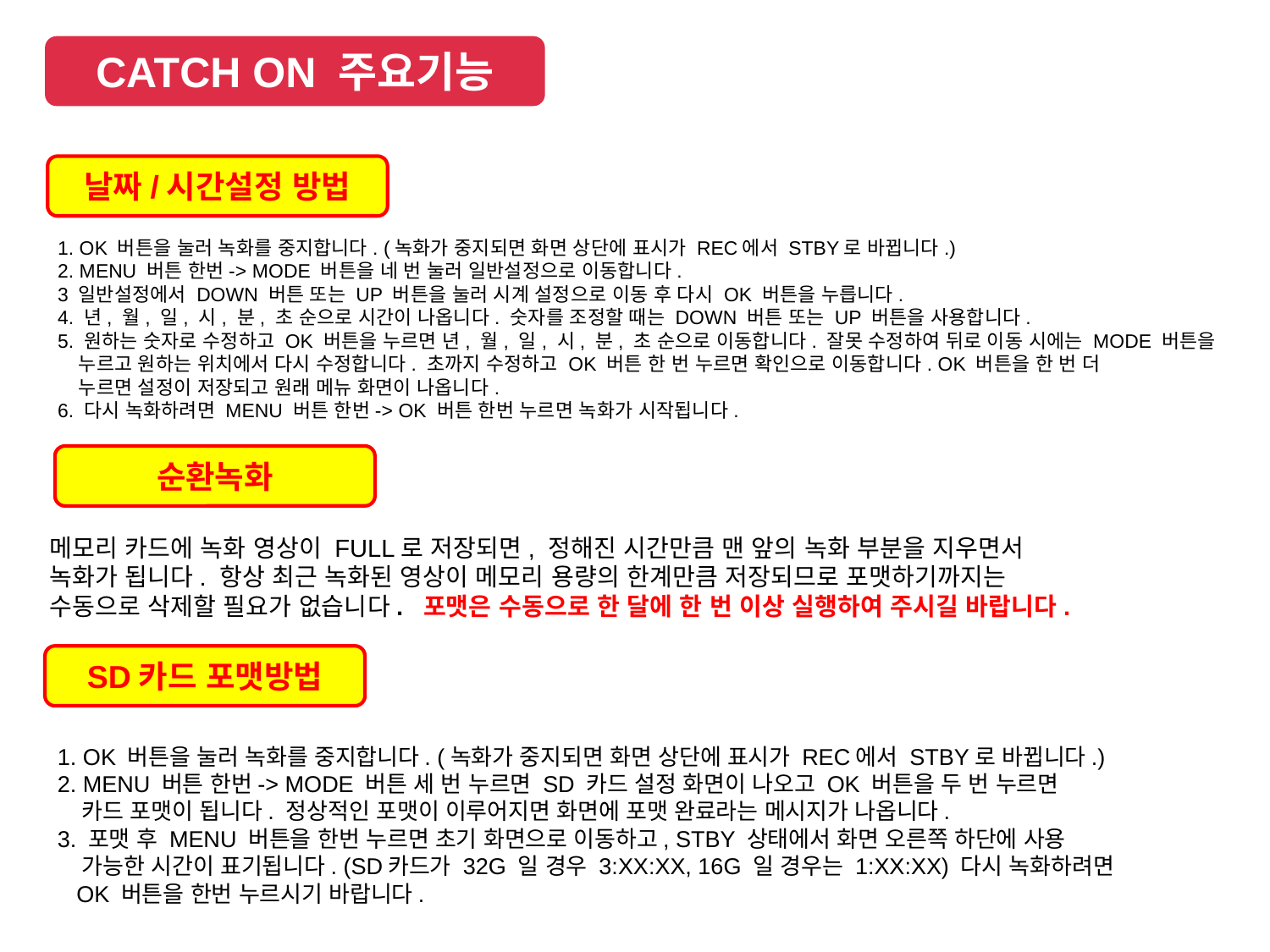

CATCH ON 주요기능
날짜/시간설정 방법

1. OK 버튼을 눌러 녹화를 중지합니다. (녹화가 중지되면 화면 상단에 표시가 REC에서 STBY로 바뀝니다.)
2. MENU 버튼 한번-> MODE 버튼을 네 번 눌러 일반설정으로 이동합니다.
3 일반설정에서 DOWN 버튼 또는 UP 버튼을 눌러 시계 설정으로 이동 후 다시 OK 버튼을 누릅니다.
4. 년, 월, 일, 시, 분, 초 순으로 시간이 나옵니다. 숫자를 조정할 때는 DOWN 버튼 또는 UP 버튼을 사용합니다.
5. 원하는 숫자로 수정하고 OK 버튼을 누르면 년, 월, 일, 시, 분, 초 순으로 이동합니다. 잘못 수정하여 뒤로 이동 시에는 MODE 버튼을
   누르고 원하는 위치에서 다시 수정합니다. 초까지 수정하고 OK 버튼 한 번 누르면 확인으로 이동합니다. OK 버튼을 한 번 더
   누르면 설정이 저장되고 원래 메뉴 화면이 나옵니다.
6. 다시 녹화하려면 MENU 버튼 한번-> OK 버튼 한번 누르면 녹화가 시작됩니다.
순환녹화
메모리 카드에 녹화 영상이 FULL로 저장되면, 정해진 시간만큼 맨 앞의 녹화 부분을 지우면서
녹화가 됩니다. 항상 최근 녹화된 영상이 메모리 용량의 한계만큼 저장되므로 포맷하기까지는
수동으로 삭제할 필요가 없습니다.  포맷은 수동으로 한 달에 한 번 이상 실행하여 주시길 바랍니다.
SD카드 포맷방법
1. OK 버튼을 눌러 녹화를 중지합니다. (녹화가 중지되면 화면 상단에 표시가 REC에서 STBY로 바뀝니다.)
2. MENU 버튼 한번-> MODE 버튼 세 번 누르면 SD 카드 설정 화면이 나오고 OK 버튼을 두 번 누르면
   카드 포맷이 됩니다. 정상적인 포맷이 이루어지면 화면에 포맷 완료라는 메시지가 나옵니다.
3. 포맷 후 MENU 버튼을 한번 누르면 초기 화면으로 이동하고, STBY 상태에서 화면 오른쪽 하단에 사용
   가능한 시간이 표기됩니다. (SD카드가 32G 일 경우 3:XX:XX, 16G 일 경우는 1:XX:XX) 다시 녹화하려면
   OK 버튼을 한번 누르시기 바랍니다.